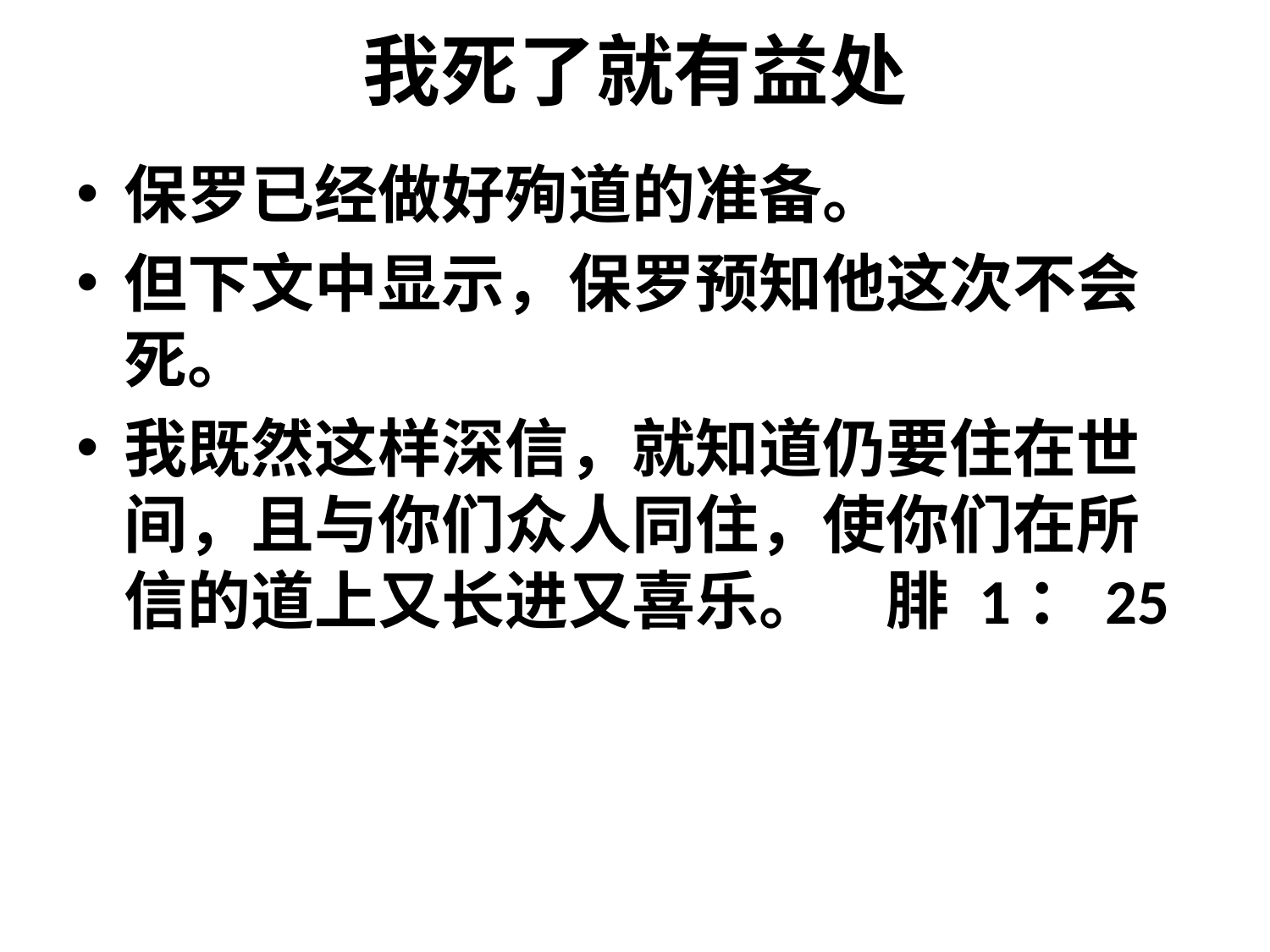

# 我死了就有益处
保罗已经做好殉道的准备。
但下文中显示，保罗预知他这次不会死。
我既然这样深信，就知道仍要住在世间，且与你们众人同住，使你们在所信的道上又长进又喜乐。	腓 1：25